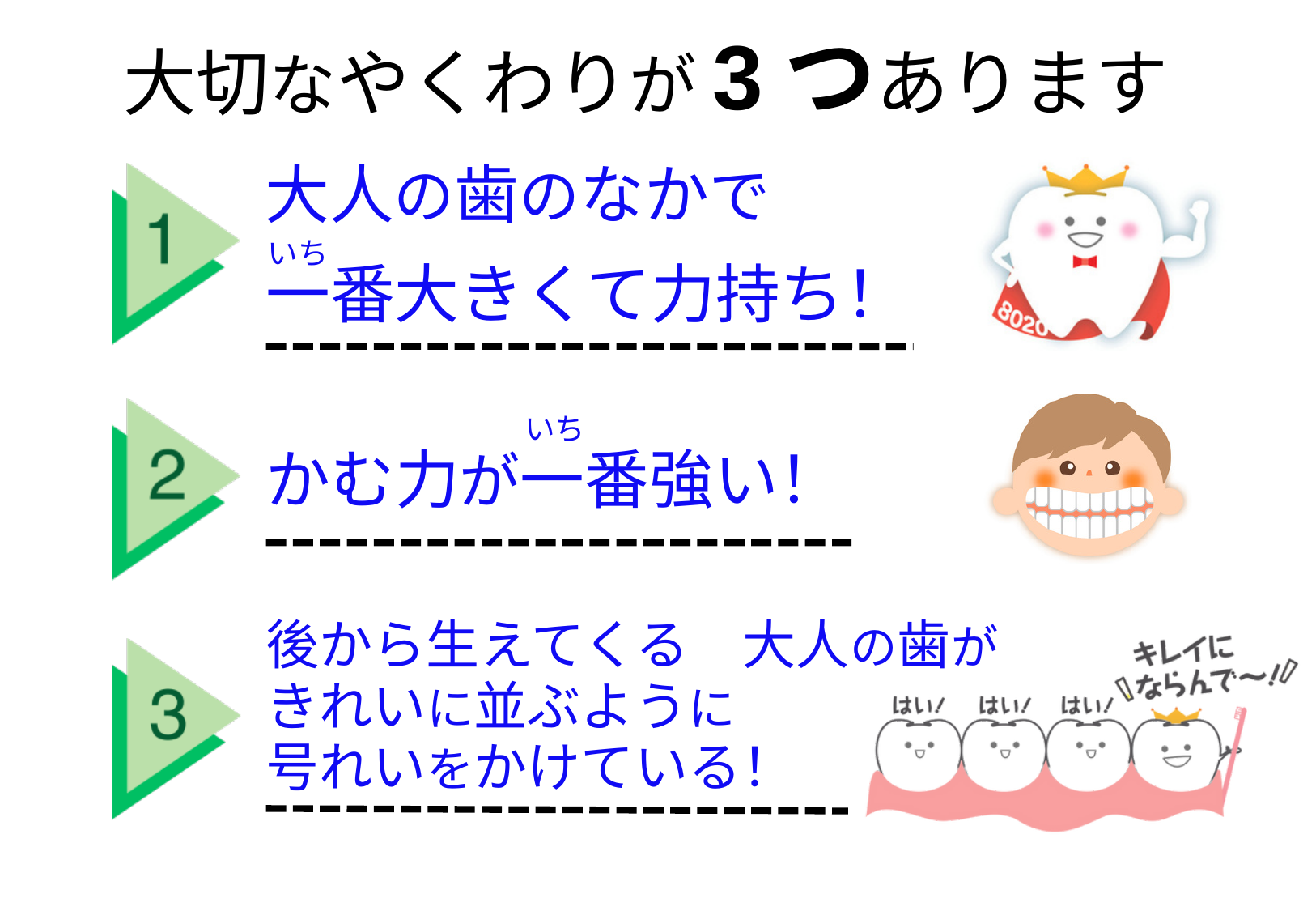

大切なやくわりが3つあります
大人の歯のなかで
いち
一番大きくて力持ち！

いち
かむ力が一番強い！

後から生えてくる　大人の歯が
きれいに並ぶように
号れいをかけている！